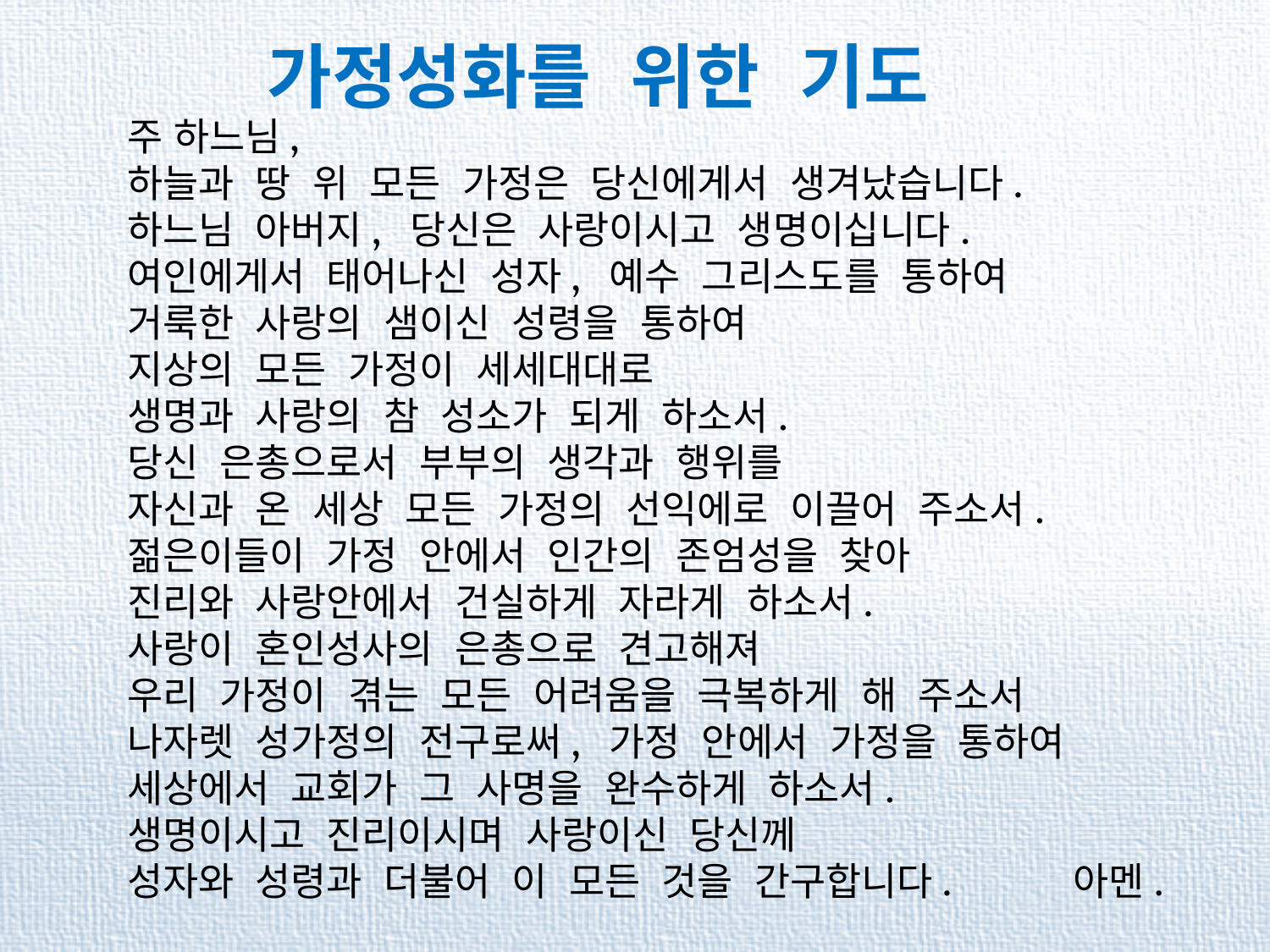

가정성화를  위한  기도
주 하느님,
하늘과  땅  위  모든  가정은  당신에게서  생겨났습니다.
하느님  아버지,  당신은  사랑이시고  생명이십니다.
여인에게서  태어나신  성자,  예수  그리스도를  통하여
거룩한  사랑의  샘이신  성령을  통하여
지상의  모든  가정이  세세대대로
생명과  사랑의  참  성소가  되게  하소서.
당신  은총으로서  부부의  생각과  행위를
자신과  온  세상  모든  가정의  선익에로  이끌어  주소서.
젊은이들이  가정  안에서  인간의  존엄성을  찾아
진리와  사랑안에서  건실하게  자라게  하소서.
사랑이  혼인성사의  은총으로  견고해져
우리  가정이  겪는  모든  어려움을  극복하게  해  주소서
나자렛  성가정의  전구로써,  가정  안에서  가정을  통하여
세상에서  교회가  그  사명을  완수하게  하소서.
생명이시고  진리이시며  사랑이신  당신께
성자와  성령과  더불어  이  모든  것을  간구합니다.            아멘.